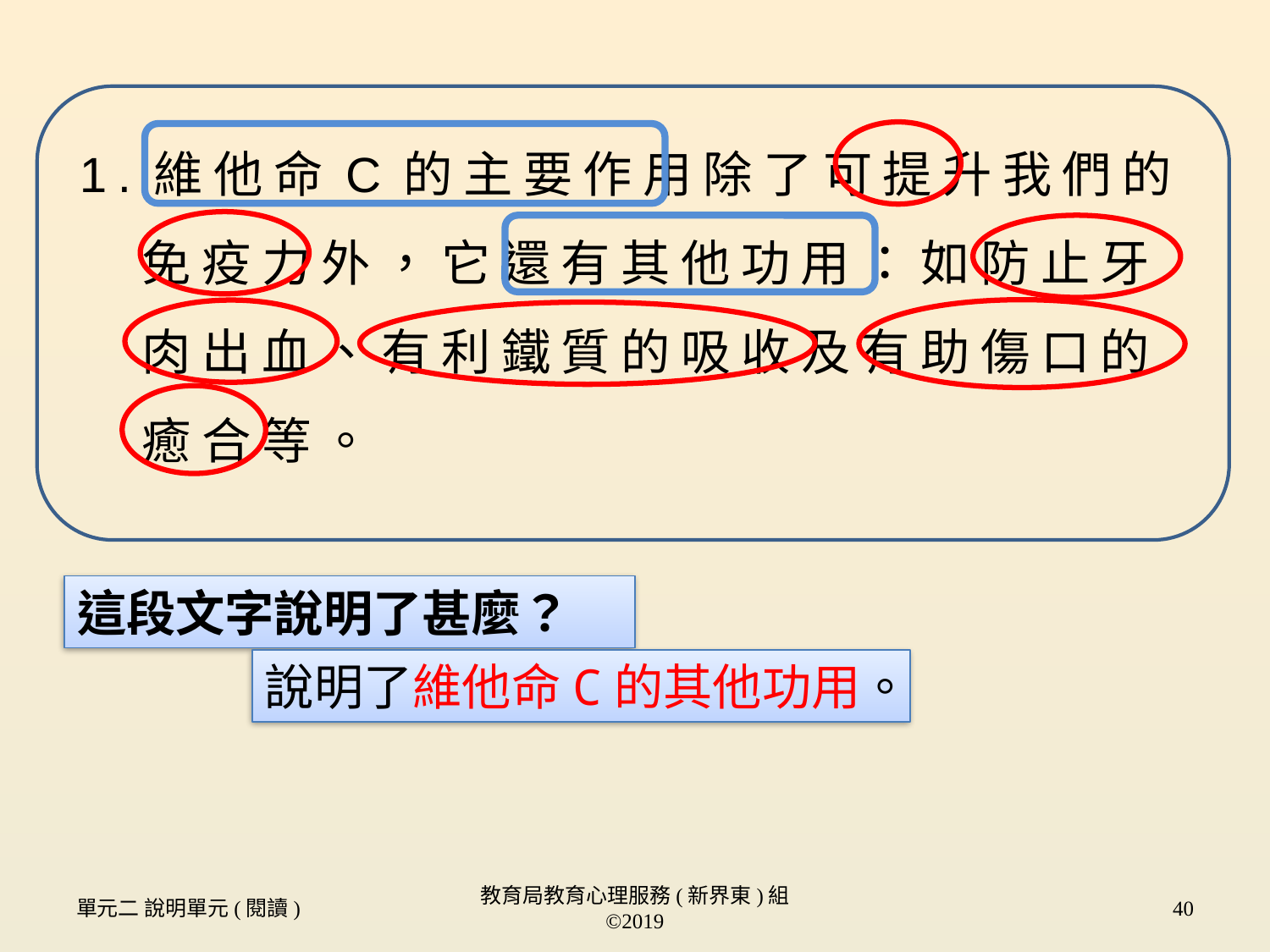

1.維他命C的主要作用除了可提升我們的免疫力外，它還有其他功用：如防止牙肉出血、有利鐵質的吸收及有助傷口的癒合等。

這段文字說明了甚麼？
說明了維他命C的其他功用。
單元二 說明單元(閱讀)
教育局教育心理服務(新界東)組 ©2019
40